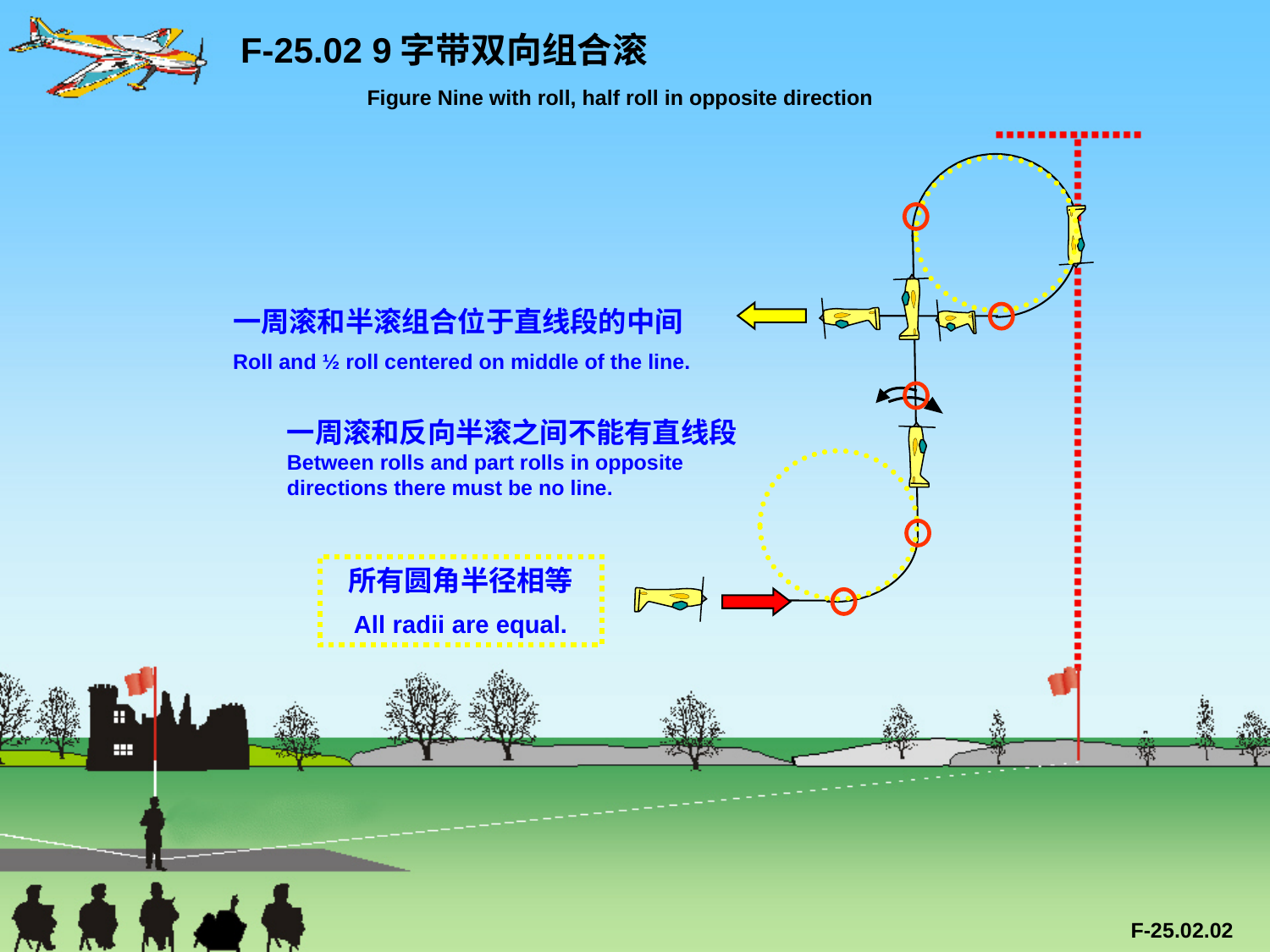

F-25.02 9字带双向组合滚
             Figure Nine with roll, half roll in opposite direction

一周滚和半滚组合位于直线段的中间
Roll and ½ roll centered on middle of the line.

一周滚和反向半滚之间不能有直线段
Between rolls and part rolls in opposite directions there must be no line.

所有圆角半径相等
All radii are equal.

F-25.02.02